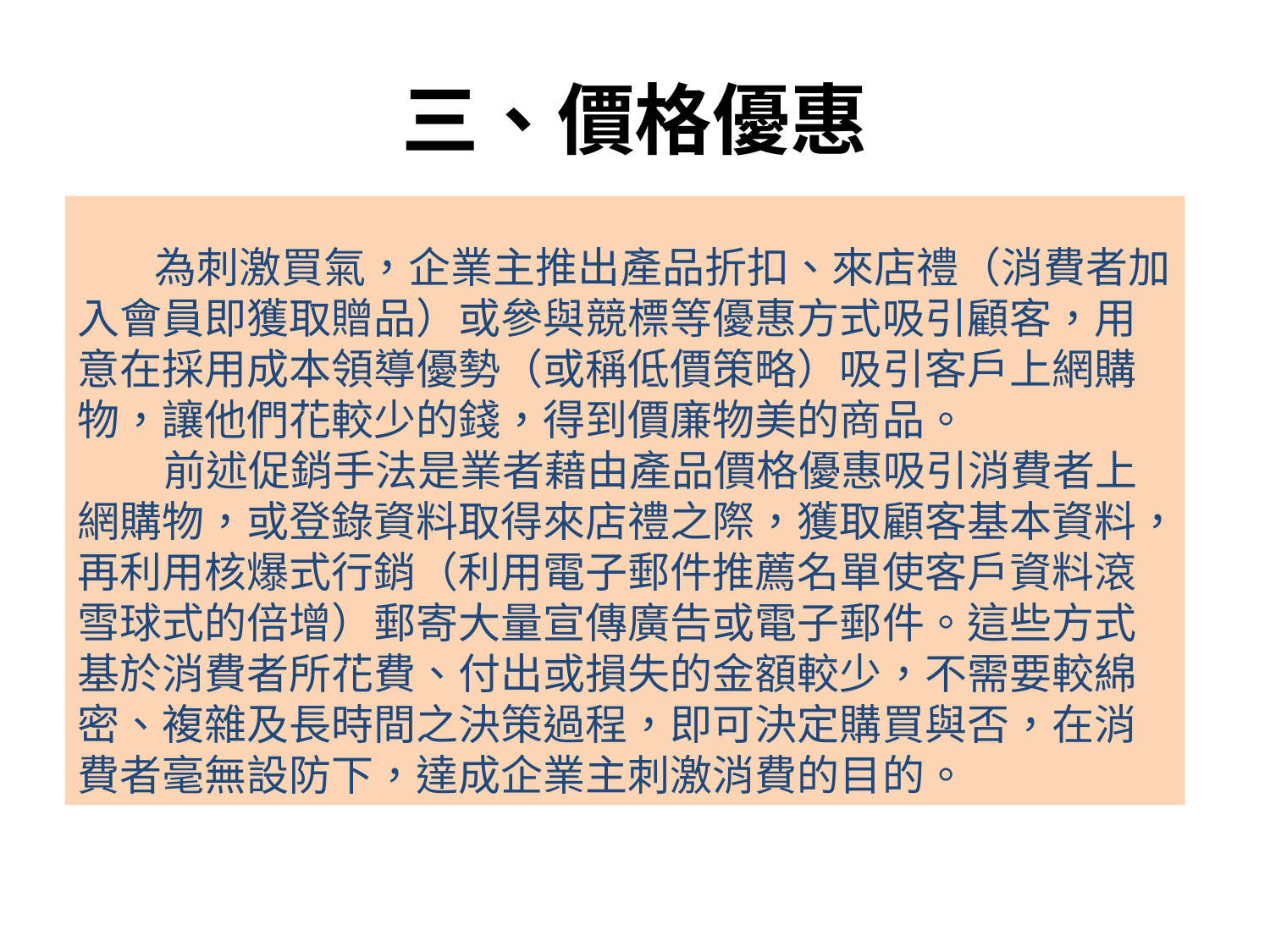

# 三、價格優惠

       為刺激買氣，企業主推出產品折扣、來店禮（消費者加入會員即獲取贈品）或參與競標等優惠方式吸引顧客，用意在採用成本領導優勢（或稱低價策略）吸引客戶上網購物，讓他們花較少的錢，得到價廉物美的商品。
        前述促銷手法是業者藉由產品價格優惠吸引消費者上網購物，或登錄資料取得來店禮之際，獲取顧客基本資料，再利用核爆式行銷（利用電子郵件推薦名單使客戶資料滾雪球式的倍增）郵寄大量宣傳廣告或電子郵件。這些方式基於消費者所花費、付出或損失的金額較少，不需要較綿密、複雜及長時間之決策過程，即可決定購買與否，在消費者毫無設防下，達成企業主刺激消費的目的。